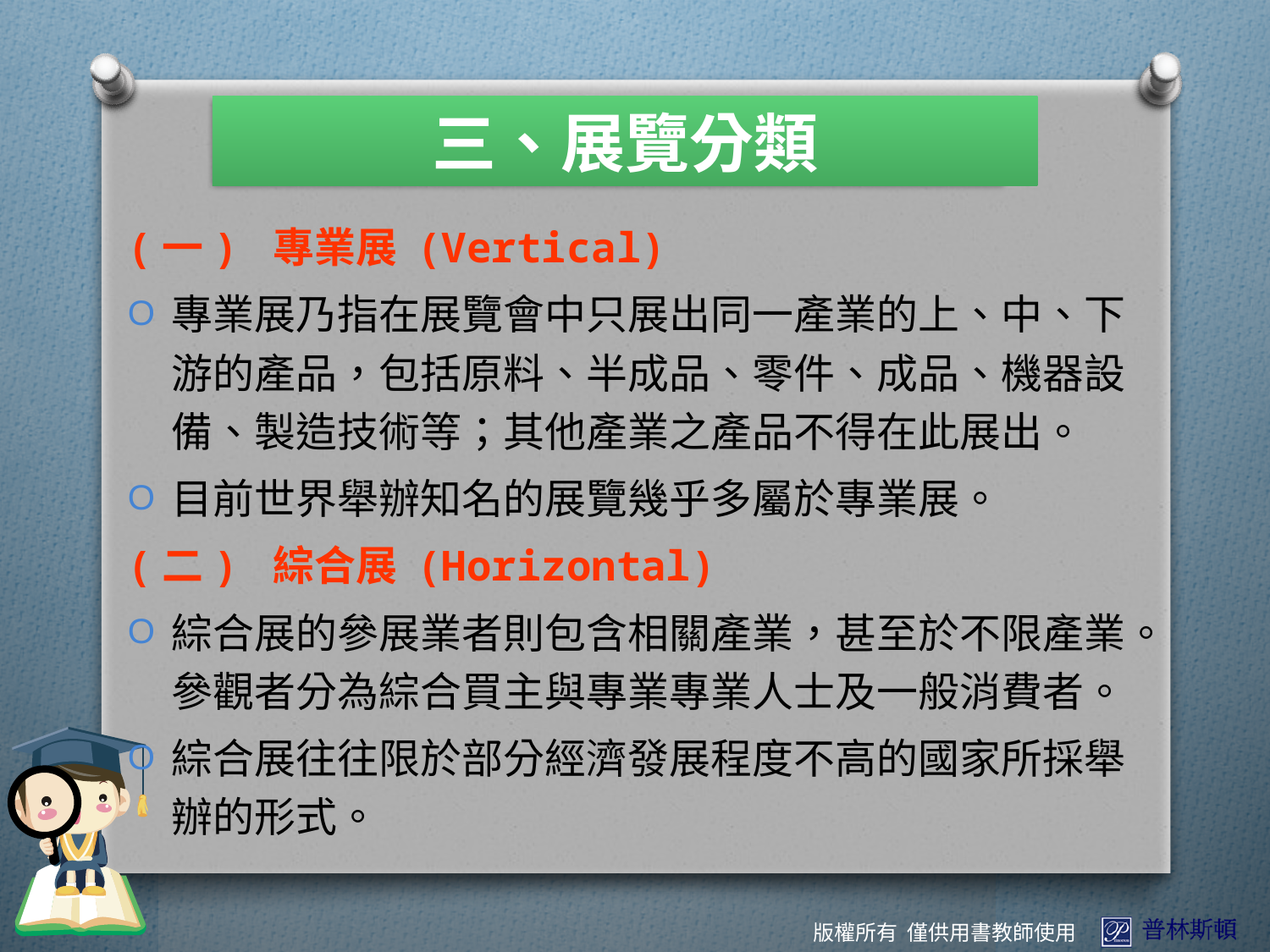

三、展覽分類
(一) 專業展 (Vertical)
專業展乃指在展覽會中只展出同一產業的上、中、下游的產品，包括原料、半成品、零件、成品、機器設備、製造技術等；其他產業之產品不得在此展出。
目前世界舉辦知名的展覽幾乎多屬於專業展。
(二) 綜合展 (Horizontal)
綜合展的參展業者則包含相關產業，甚至於不限產業。參觀者分為綜合買主與專業專業人士及一般消費者。
綜合展往往限於部分經濟發展程度不高的國家所採舉辦的形式。